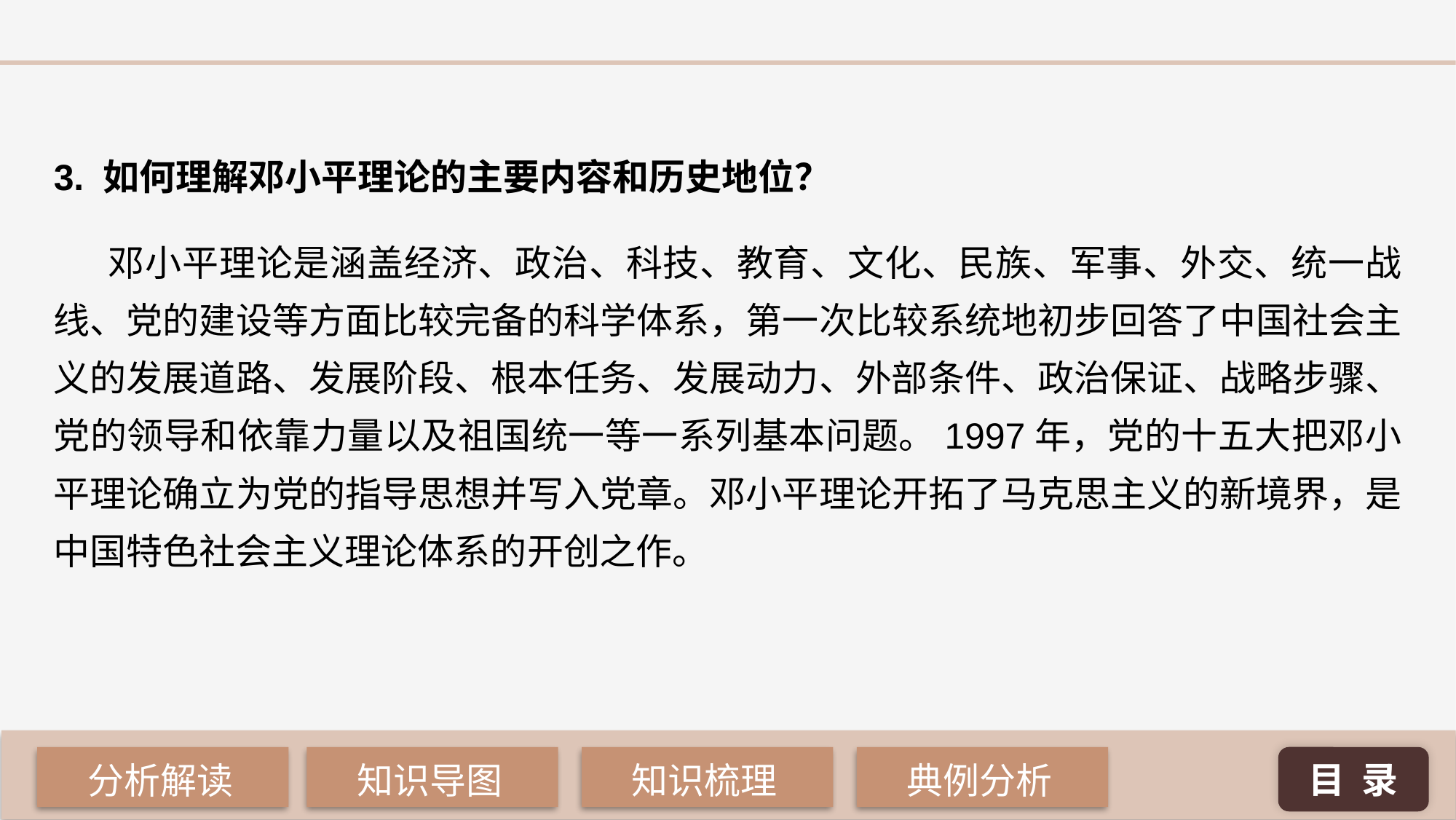

3. 如何理解邓小平理论的主要内容和历史地位？
邓小平理论是涵盖经济、政治、科技、教育、文化、民族、军事、外交、统一战线、党的建设等方面比较完备的科学体系，第一次比较系统地初步回答了中国社会主义的发展道路、发展阶段、根本任务、发展动力、外部条件、政治保证、战略步骤、党的领导和依靠力量以及祖国统一等一系列基本问题。1997年，党的十五大把邓小平理论确立为党的指导思想并写入党章。邓小平理论开拓了马克思主义的新境界，是中国特色社会主义理论体系的开创之作。